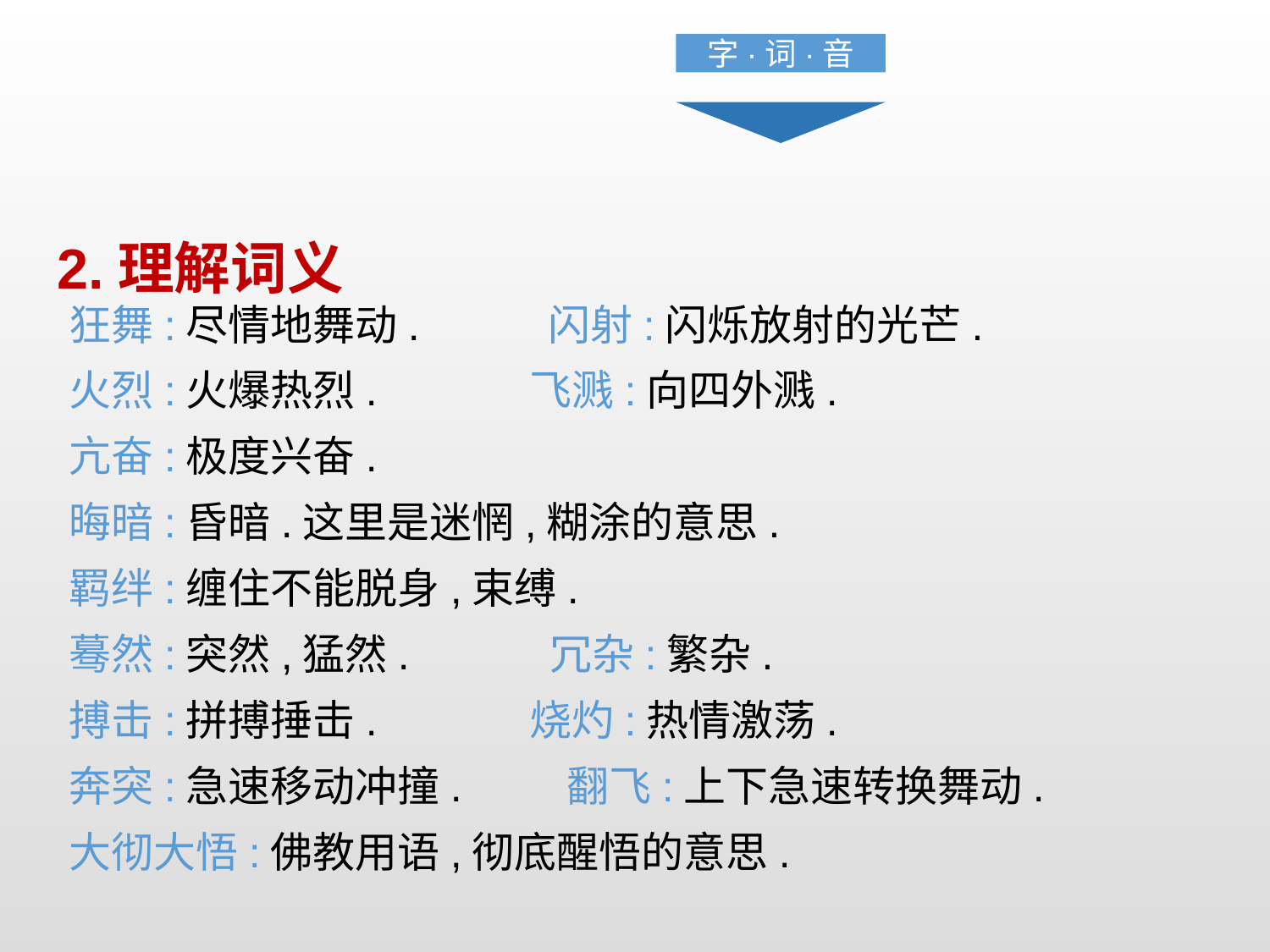

字·词·音

2.理解词义
狂舞:尽情地舞动.          闪射:闪烁放射的光芒.
火烈:火爆热烈.            飞溅:向四外溅.
亢奋:极度兴奋.
晦暗:昏暗.这里是迷惘,糊涂的意思.
羁绊:缠住不能脱身,束缚.
蓦然:突然,猛然.           冗杂:繁杂.
搏击:拼搏捶击.            烧灼:热情激荡.
奔突:急速移动冲撞.        翻飞:上下急速转换舞动.
大彻大悟:佛教用语,彻底醒悟的意思.